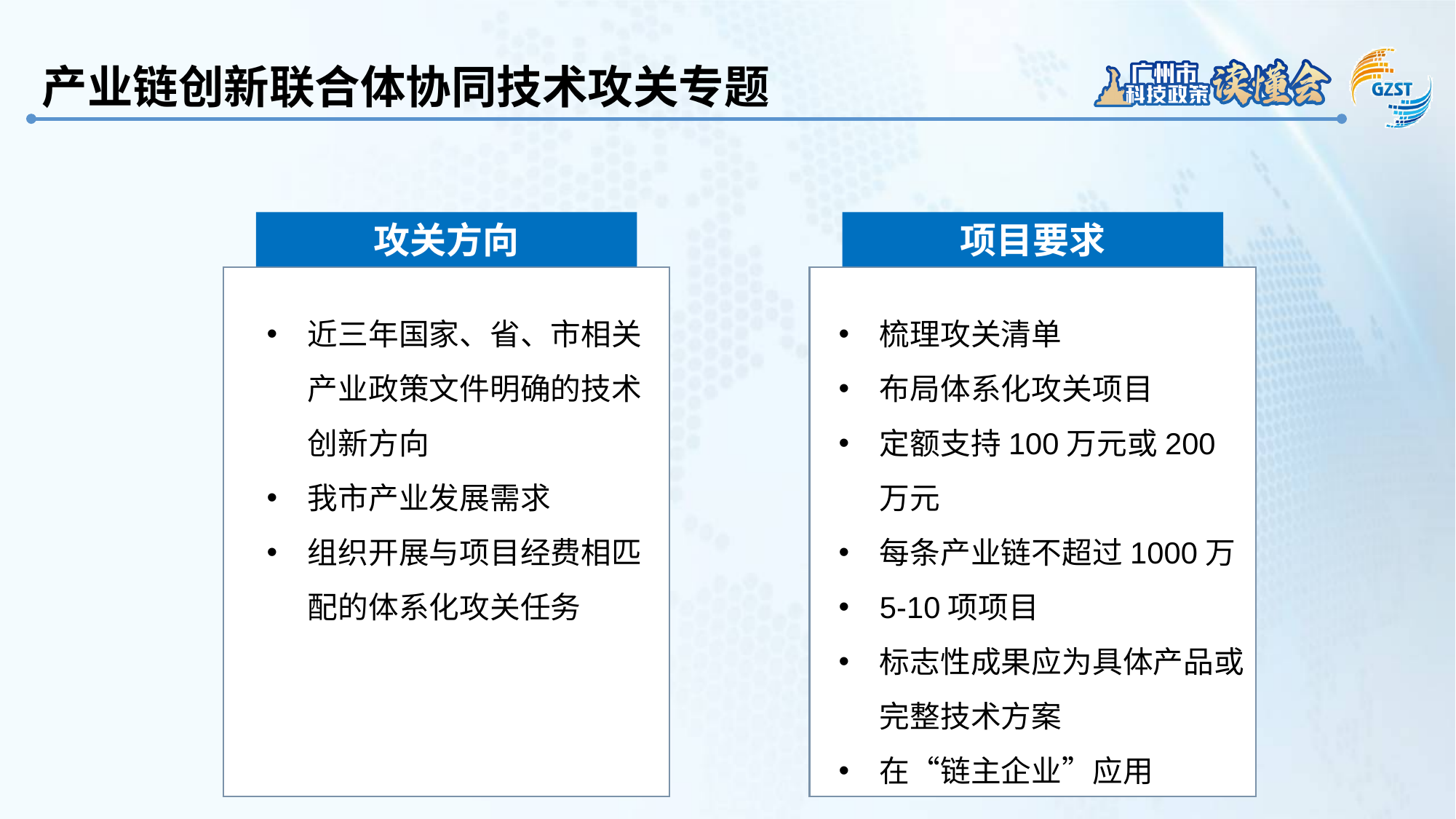

产业链创新联合体协同技术攻关专题
攻关方向
项目要求

近三年国家、省、市相关产业政策文件明确的技术创新方向
我市产业发展需求
组织开展与项目经费相匹配的体系化攻关任务
梳理攻关清单
布局体系化攻关项目
定额支持100万元或200万元
每条产业链不超过1000万
5-10项项目
标志性成果应为具体产品或完整技术方案
在“链主企业”应用